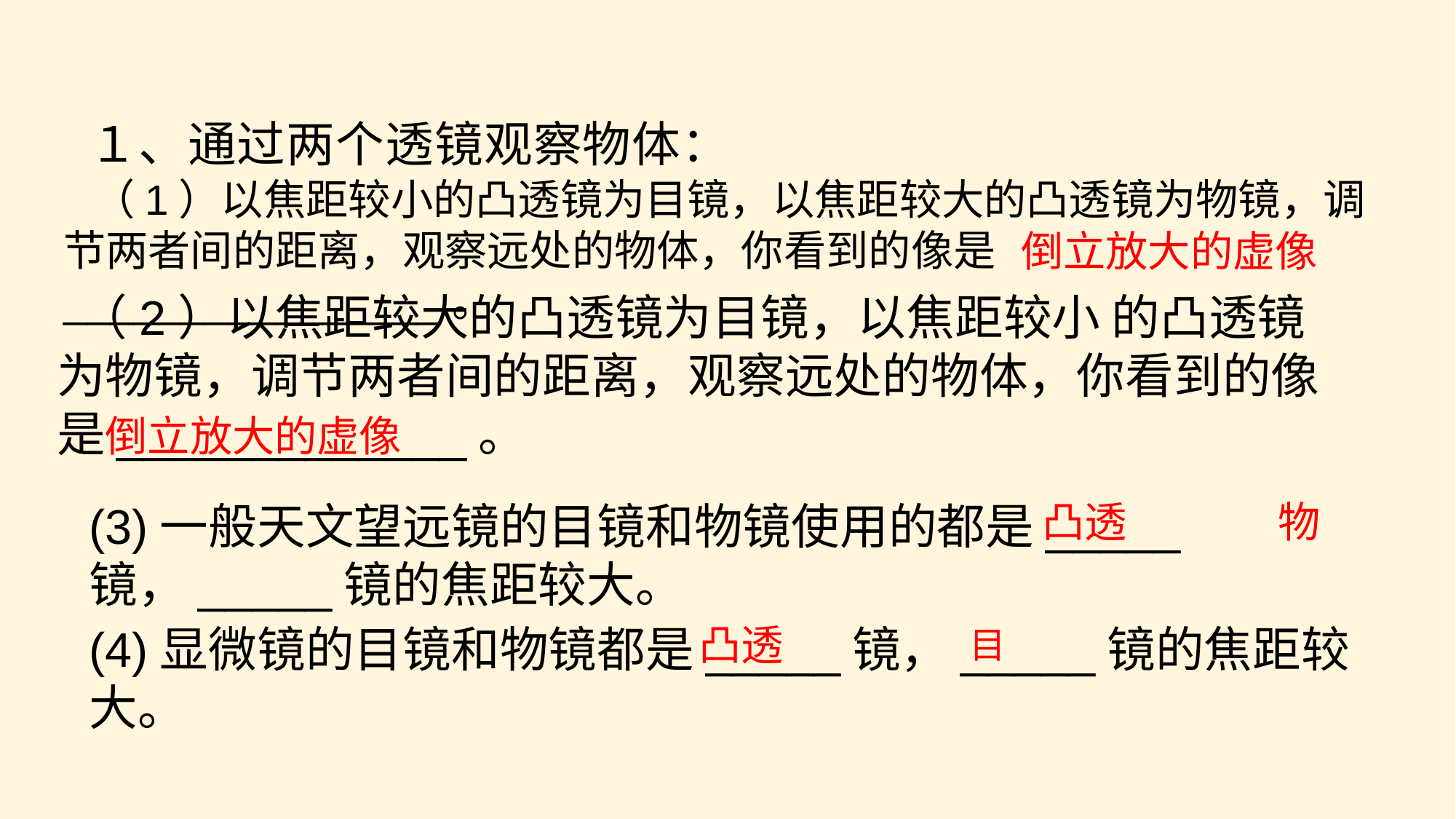

１、通过两个透镜观察物体：
  （1）以焦距较小的凸透镜为目镜，以焦距较大的凸透镜为物镜，调节两者间的距离，观察远处的物体，你看到的像是 ________________。
倒立放大的虚像
 （2）以焦距较大的凸透镜为目镜，以焦距较小 的凸透镜为物镜，调节两者间的距离，观察远处的物体，你看到的像是_____________。
倒立放大的虚像
凸透
物
(3)一般天文望远镜的目镜和物镜使用的都是_____镜，_____镜的焦距较大。
凸透
(4)显微镜的目镜和物镜都是_____镜，_____镜的焦距较大。
目